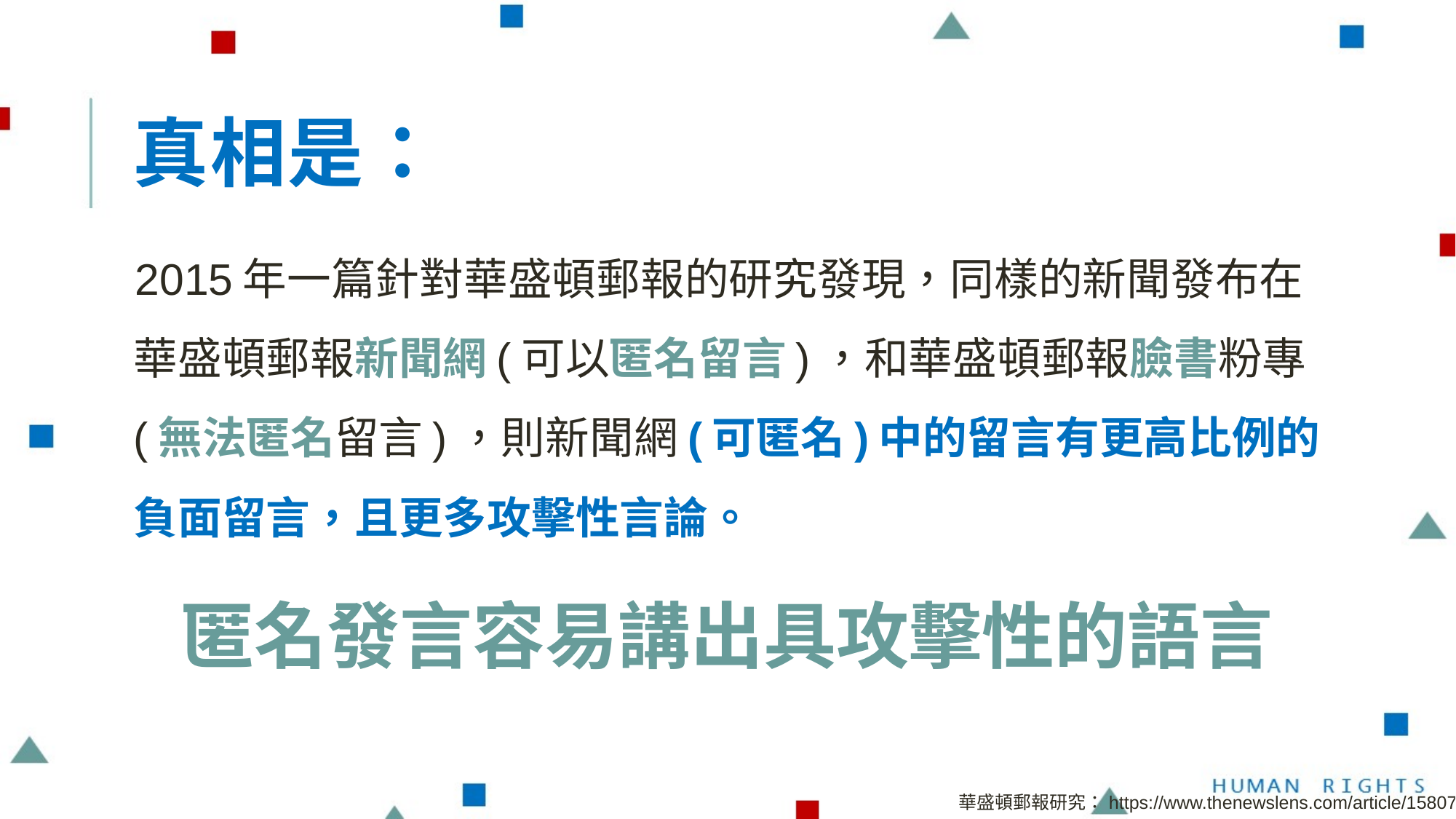

# 真相是：
2015年一篇針對華盛頓郵報的研究發現，同樣的新聞發布在華盛頓郵報新聞網(可以匿名留言)，和華盛頓郵報臉書粉專(無法匿名留言)，則新聞網(可匿名)中的留言有更高比例的負面留言，且更多攻擊性言論。
匿名發言容易講出具攻擊性的語言
華盛頓郵報研究：https://www.thenewslens.com/article/15807